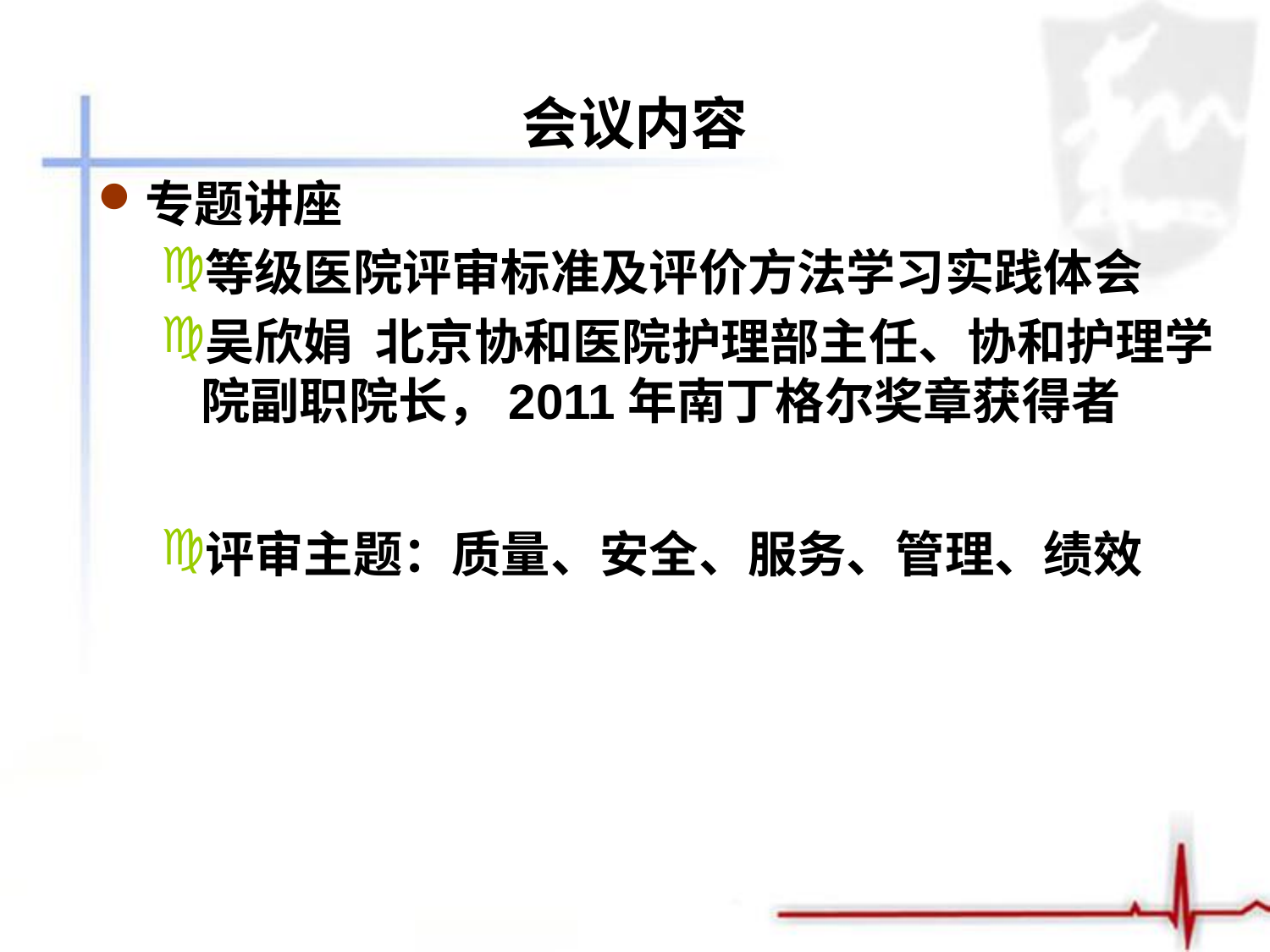

# 会议内容
专题讲座
等级医院评审标准及评价方法学习实践体会
吴欣娟  北京协和医院护理部主任、协和护理学院副职院长，2011年南丁格尔奖章获得者

评审主题：质量、安全、服务、管理、绩效